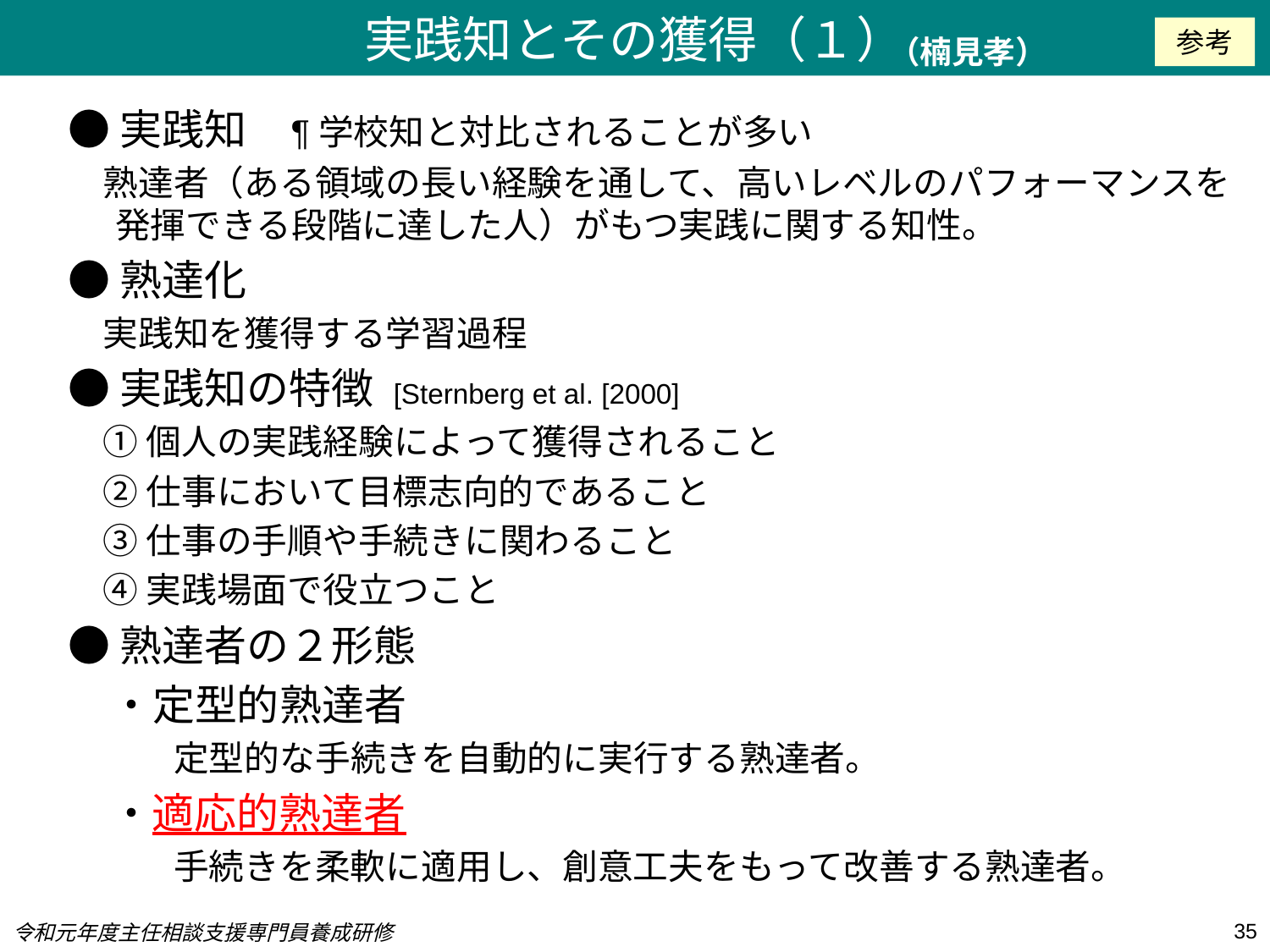

実践知とその獲得（１）
参考
（楠見孝）
●実践知　¶学校知と対比されることが多い
　熟達者（ある領域の長い経験を通して、高いレベルのパフォーマンスを発揮できる段階に達した人）がもつ実践に関する知性。
●熟達化
　実践知を獲得する学習過程
●実践知の特徴  [Sternberg et al. [2000]
　① 個人の実践経験によって獲得されること
　② 仕事において目標志向的であること
　③ 仕事の手順や手続きに関わること
　④ 実践場面で役立つこと
●熟達者の２形態
　・定型的熟達者
　　　定型的な手続きを自動的に実行する熟達者。
　・適応的熟達者
　　　手続きを柔軟に適用し、創意工夫をもって改善する熟達者。
35
令和元年度主任相談支援専門員養成研修